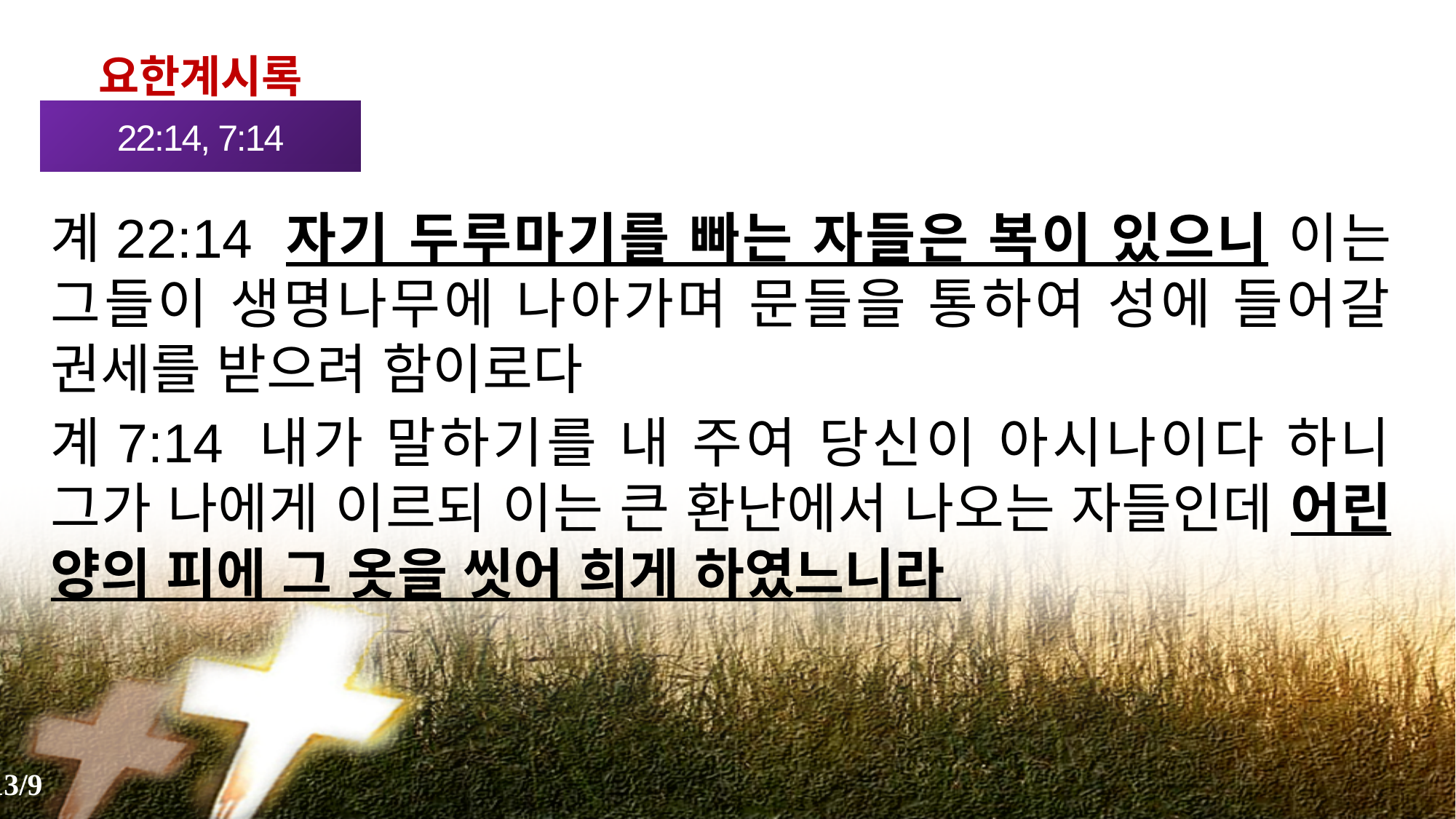

요한계시록

22:14, 7:14
계22:14 자기 두루마기를 빠는 자들은 복이 있으니 이는 그들이 생명나무에 나아가며 문들을 통하여 성에 들어갈 권세를 받으려 함이로다
계7:14 내가 말하기를 내 주여 당신이 아시나이다 하니 그가 나에게 이르되 이는 큰 환난에서 나오는 자들인데 어린 양의 피에 그 옷을 씻어 희게 하였느니라